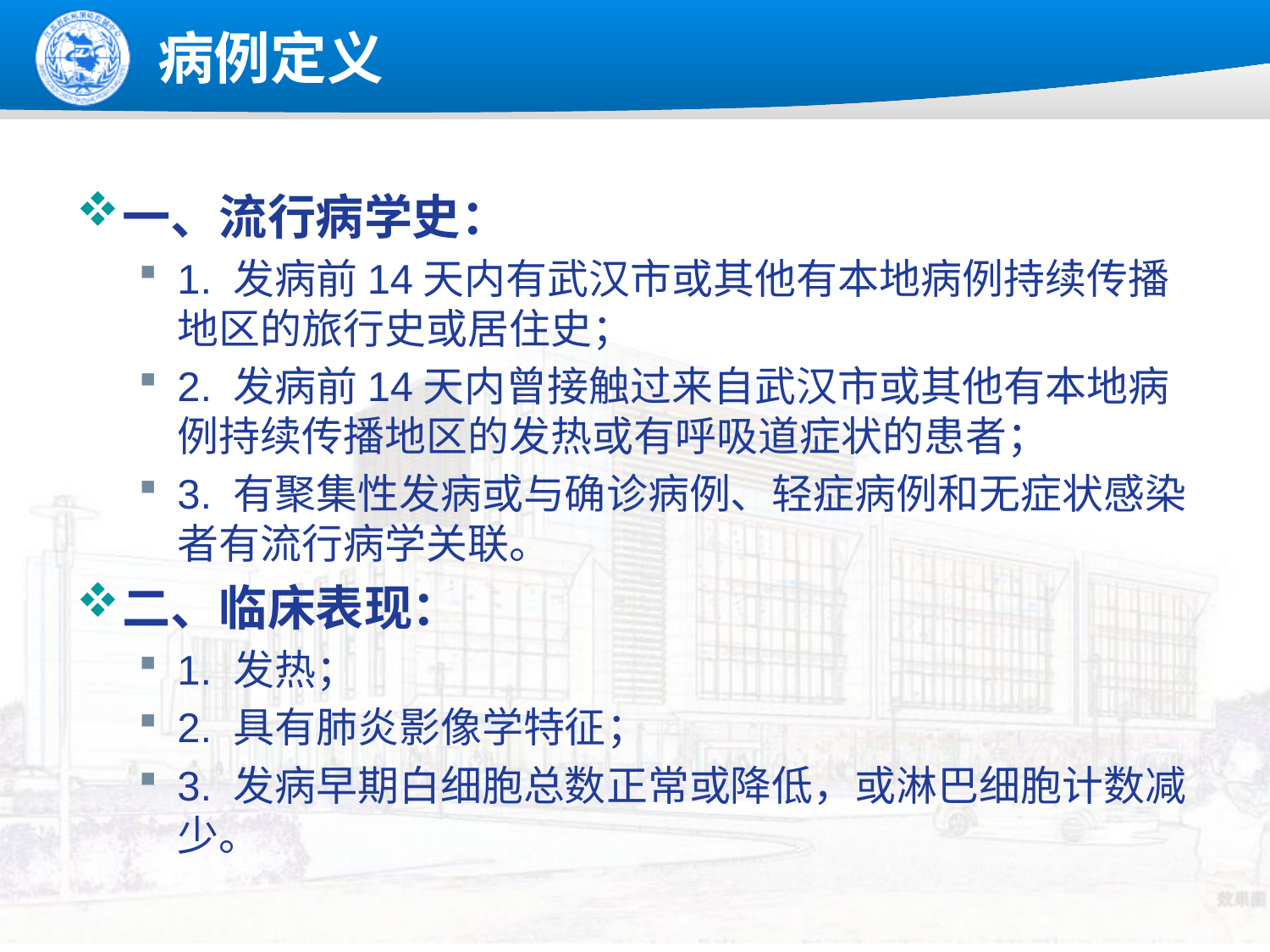

# 病例定义
一、流行病学史：
1. 发病前14天内有武汉市或其他有本地病例持续传播地区的旅行史或居住史；
2. 发病前14天内曾接触过来自武汉市或其他有本地病例持续传播地区的发热或有呼吸道症状的患者；
3. 有聚集性发病或与确诊病例、轻症病例和无症状感染者有流行病学关联。
二、临床表现：
1. 发热；
2. 具有肺炎影像学特征；
3. 发病早期白细胞总数正常或降低，或淋巴细胞计数减少。